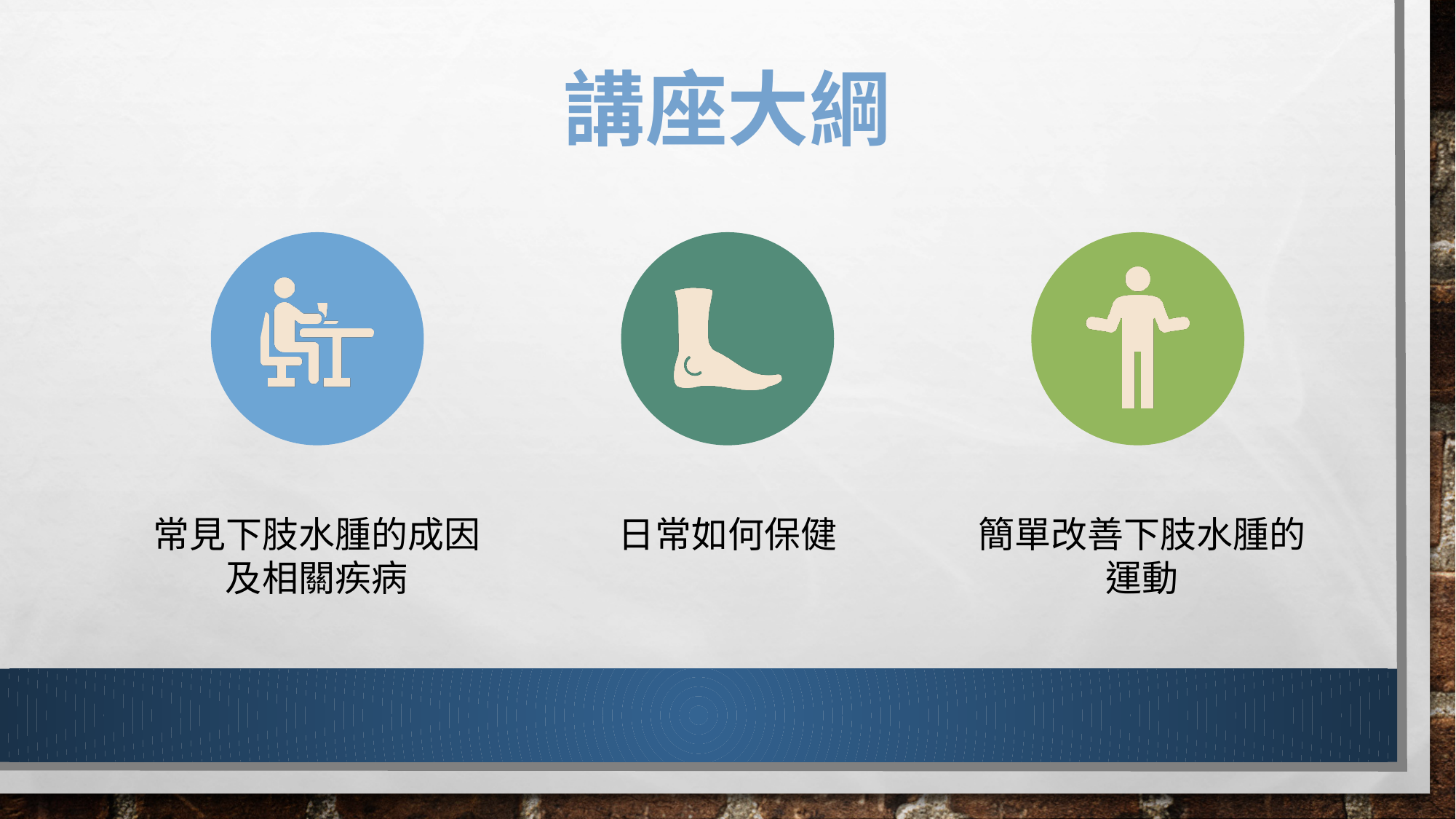

講座大綱
常見下肢水腫的成因及相關疾病

日常如何保健

簡單改善下肢水腫的運動